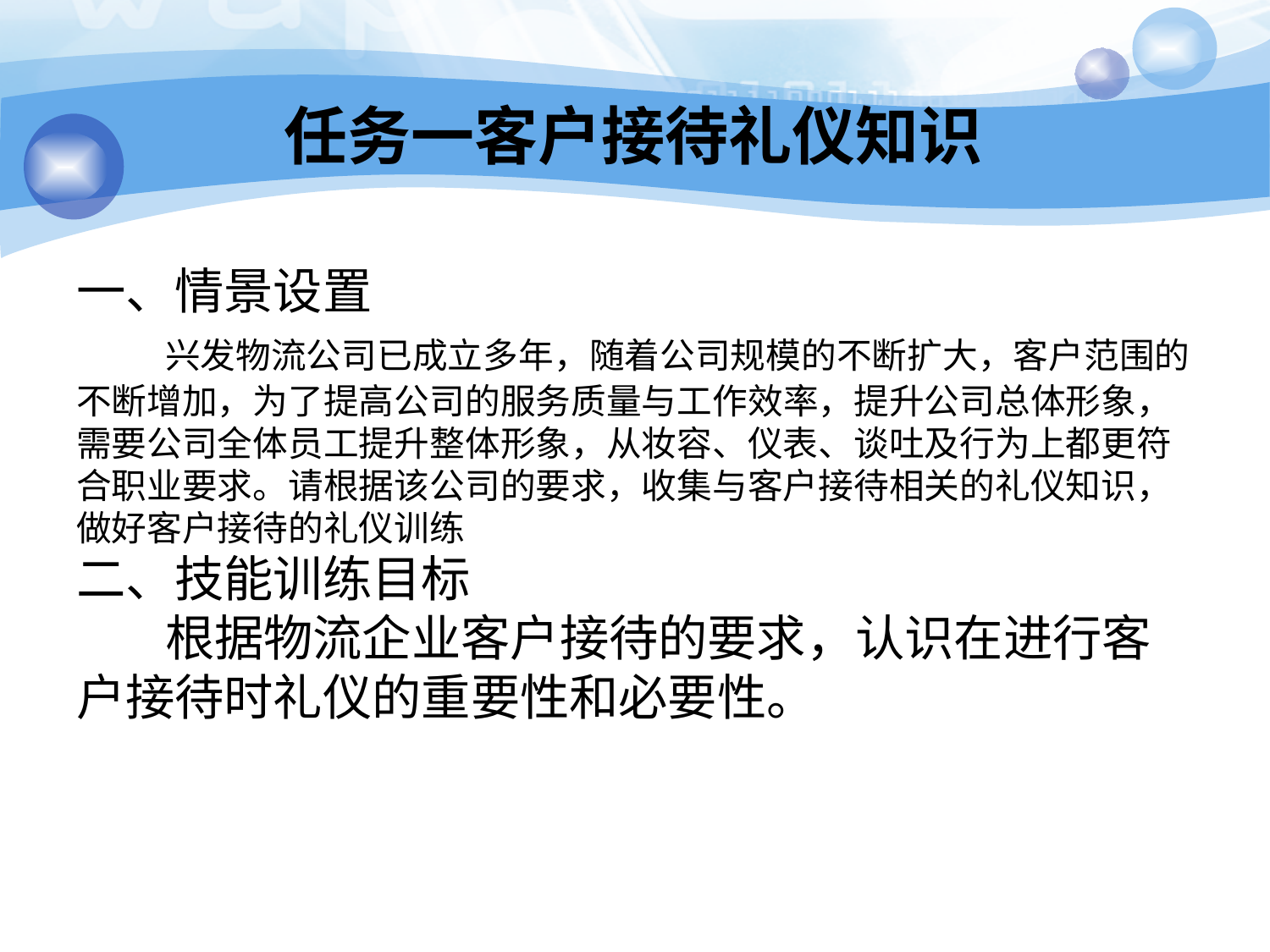

任务一客户接待礼仪知识
一、情景设置
       兴发物流公司已成立多年，随着公司规模的不断扩大，客户范围的不断增加，为了提高公司的服务质量与工作效率，提升公司总体形象，需要公司全体员工提升整体形象，从妆容、仪表、谈吐及行为上都更符合职业要求。请根据该公司的要求，收集与客户接待相关的礼仪知识，做好客户接待的礼仪训练
二、技能训练目标
       根据物流企业客户接待的要求，认识在进行客户接待时礼仪的重要性和必要性。